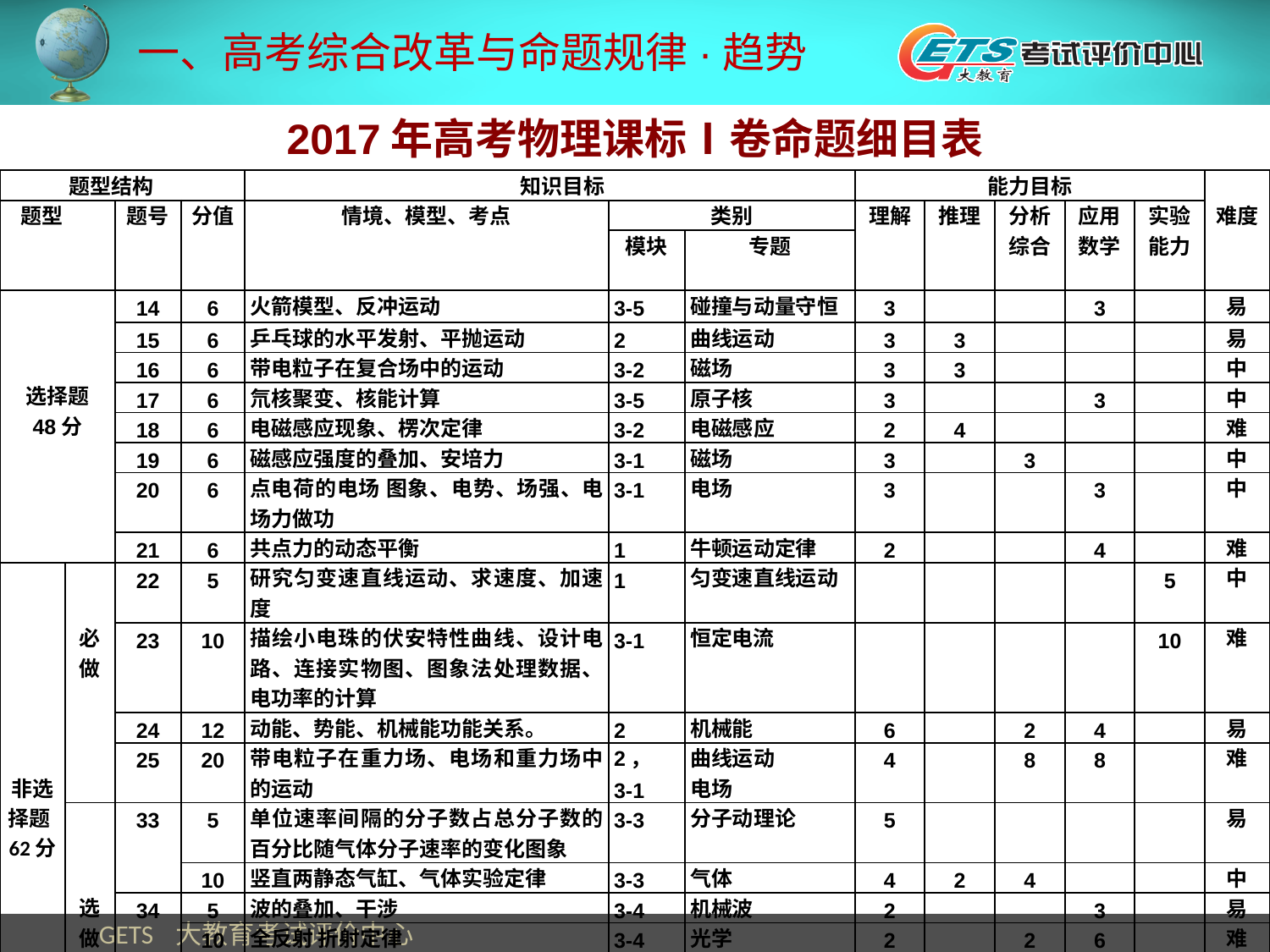

一、高考综合改革与命题规律·趋势
2017年高考物理课标Ⅰ卷命题细目表
| 题型结构 |  |  |  | 知识目标 |  |  | 能力目标 |  |  |  |  | 难度 |
| --- | --- | --- | --- | --- | --- | --- | --- | --- | --- | --- | --- | --- |
| 题型 |  | 题号 | 分值 | 情境、模型、考点 | 类别 |  | 理解 | 推理 | 分析 综合 | 应用数学 | 实验能力 |  |
|  |  |  |  |  | 模块 | 专题 |  |  |  |  |  |  |
| 选择题 48分 |  | 14 | 6 | 火箭模型、反冲运动 | 3-5 | 碰撞与动量守恒 | 3 |  |  | 3 |  | 易 |
|  |  | 15 | 6 | 乒乓球的水平发射、平抛运动 | 2 | 曲线运动 | 3 | 3 |  |  |  | 易 |
|  |  | 16 | 6 | 带电粒子在复合场中的运动 | 3-2 | 磁场 | 3 | 3 |  |  |  | 中 |
|  |  | 17 | 6 | 氘核聚变、核能计算 | 3-5 | 原子核 | 3 |  |  | 3 |  | 中 |
|  |  | 18 | 6 | 电磁感应现象、楞次定律 | 3-2 | 电磁感应 | 2 | 4 |  |  |  | 难 |
|  |  | 19 | 6 | 磁感应强度的叠加、安培力 | 3-1 | 磁场 | 3 |  | 3 |  |  | 中 |
|  |  | 20 | 6 | 点电荷的电场 图象、电势、场强、电场力做功 | 3-1 | 电场 | 3 |  |  | 3 |  | 中 |
|  |  | 21 | 6 | 共点力的动态平衡 | 1 | 牛顿运动定律 | 2 |  |  | 4 |  | 难 |
| 非选择题62分 | 必做 | 22 | 5 | 研究匀变速直线运动、求速度、加速度 | 1 | 匀变速直线运动 |  |  |  |  | 5 | 中 |
|  |  | 23 | 10 | 描绘小电珠的伏安特性曲线、设计电路、连接实物图、图象法处理数据、电功率的计算 | 3-1 | 恒定电流 |  |  |  |  | 10 | 难 |
|  |  | 24 | 12 | 动能、势能、机械能功能关系。 | 2 | 机械能 | 6 |  | 2 | 4 |  | 易 |
|  |  | 25 | 20 | 带电粒子在重力场、电场和重力场中的运动 | 2， 3-1 | 曲线运动 电场 | 4 |  | 8 | 8 |  | 难 |
|  | 选做 | 33 | 5 | 单位速率间隔的分子数占总分子数的百分比随气体分子速率的变化图象 | 3-3 | 分子动理论 | 5 |  |  |  |  | 易 |
|  |  |  | 10 | 竖直两静态气缸、气体实验定律 | 3-3 | 气体 | 4 | 2 | 4 |  |  | 中 |
|  |  | 34 | 5 | 波的叠加、干涉 | 3-4 | 机械波 | 2 |  |  | 3 |  | 易 |
|  |  |  | 10 | 全反射 折射定律 | 3-4 | 光学 | 2 |  | 2 | 6 |  | 难 |